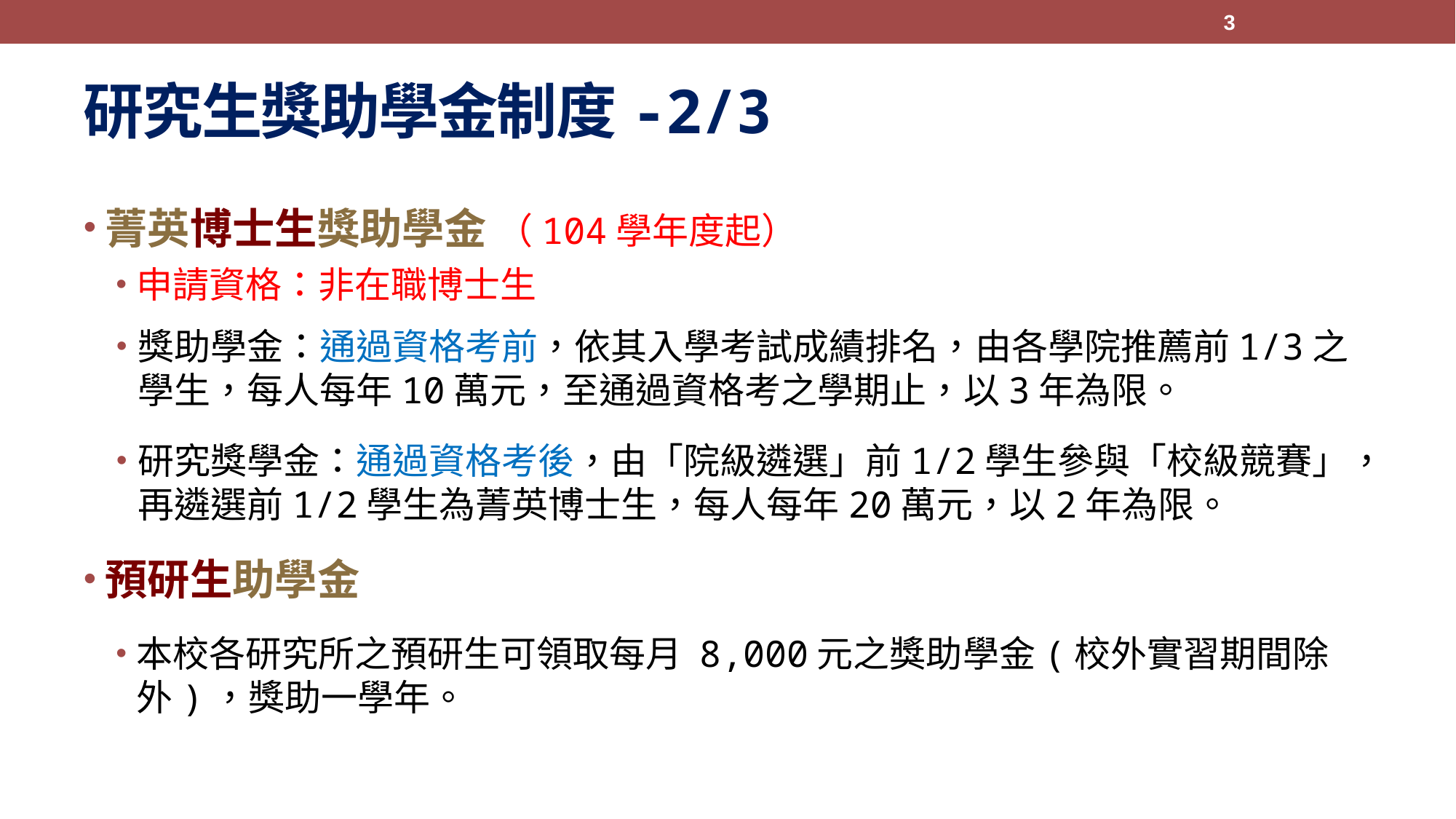

3
# 研究生獎助學金制度-2/3
菁英博士生獎助學金 （104學年度起）
申請資格：非在職博士生
獎助學金：通過資格考前，依其入學考試成績排名，由各學院推薦前1/3之學生，每人每年10萬元，至通過資格考之學期止，以3年為限。
研究獎學金：通過資格考後，由「院級遴選」前1/2學生參與「校級競賽」，再遴選前1/2學生為菁英博士生，每人每年20萬元，以2年為限。
預研生助學金
本校各研究所之預研生可領取每月 8,000元之獎助學金(校外實習期間除外)，獎助一學年。